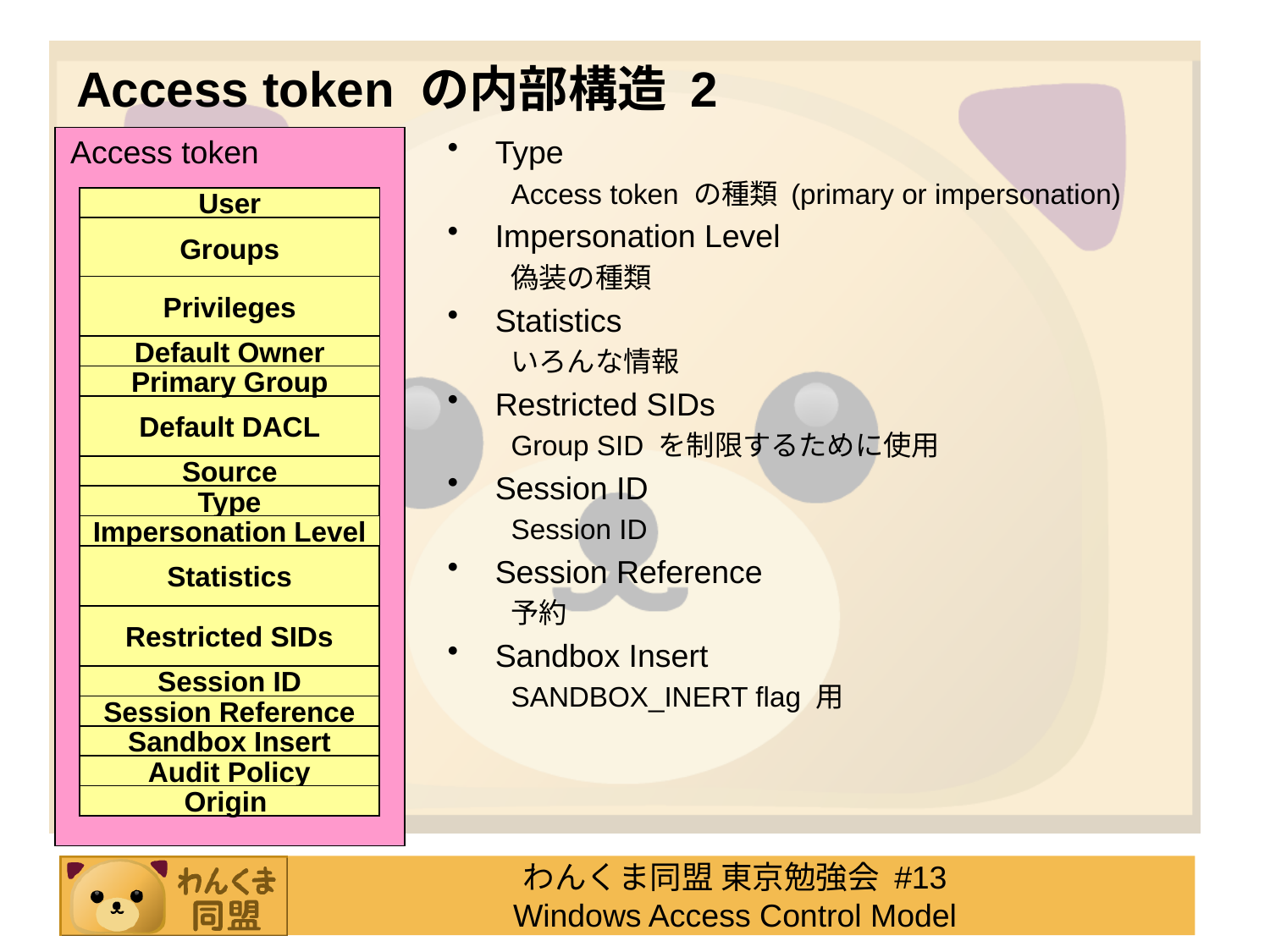

# Access token の内部構造 2
Access token

User
Groups
Privileges
Default Owner
Primary Group
Default DACL
Source
Type
Impersonation Level
Statistics
Restricted SIDs
Session ID
Session Reference
Sandbox Insert
Audit Policy
Origin
Type
Access token の種類 (primary or impersonation)
Impersonation Level
偽装の種類
Statistics
いろんな情報
Restricted SIDs
Group SID を制限するために使用
Session ID
Session ID
Session Reference
予約
Sandbox Insert
SANDBOX_INERT flag 用